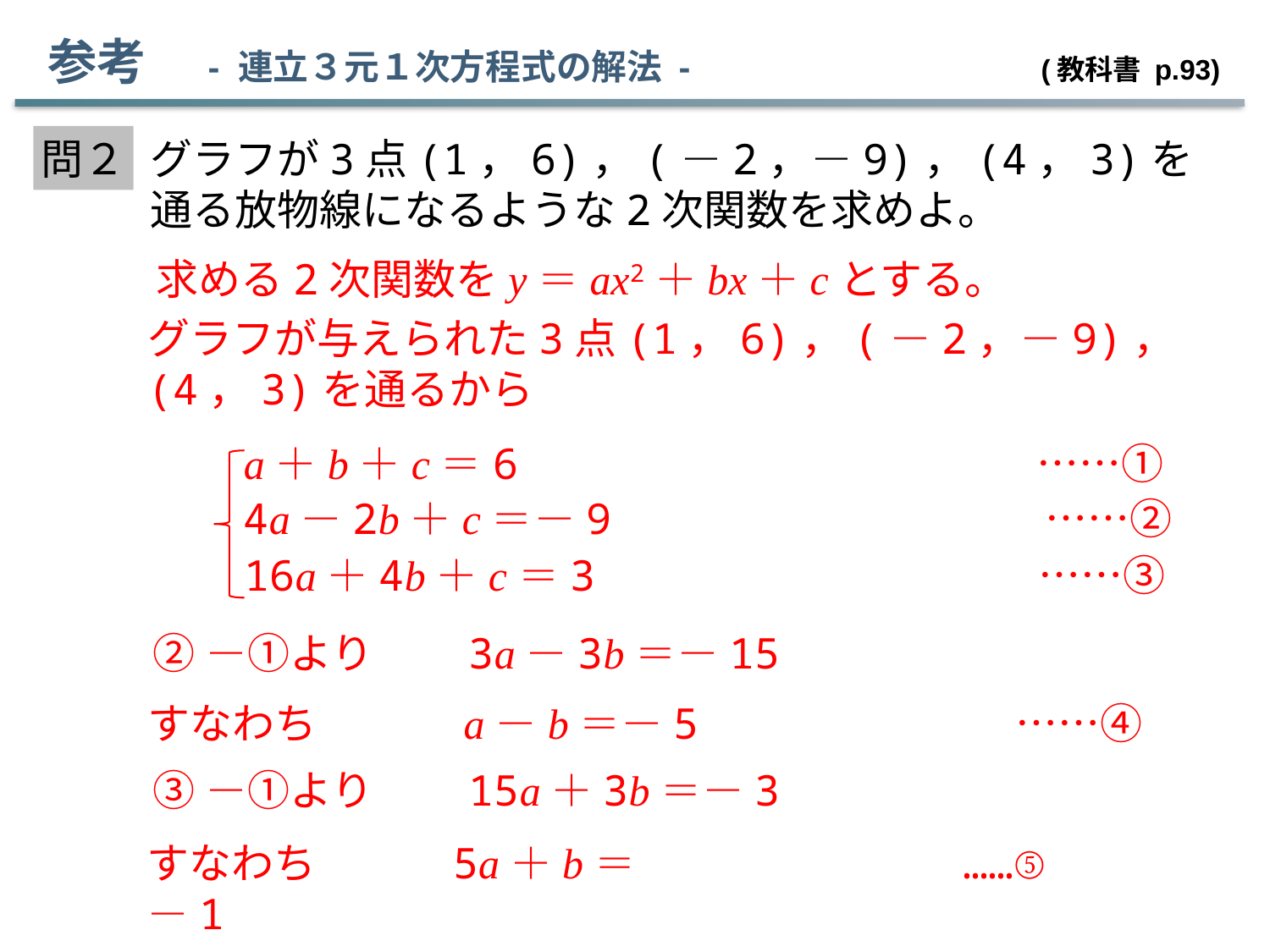

参考　- 連立３元１次方程式の解法 -                                    (教科書 p.93)
問２
グラフが3点(1，6)，(－2，－9)，(4，3)を通る放物線になるような2次関数を求めよ。

求める2次関数をy＝ax2＋bx＋cとする。
グラフが与えられた3点(1，6)，(－2，－9)，(4，3)を通るから
a＋b＋c＝6　　　　　　　　　　　　……①

4a－2b＋c＝－9　　　　　　　　　　……②
16a＋4b＋c＝3　　　　　　　　　　 ……③
②－①より　　3a－3b＝－15
すなわち　　　 a－b＝－5　　　　　　 　……④
③－①より　　15a＋3b＝－3
すなわち　　　5a＋b＝－1
……⑤